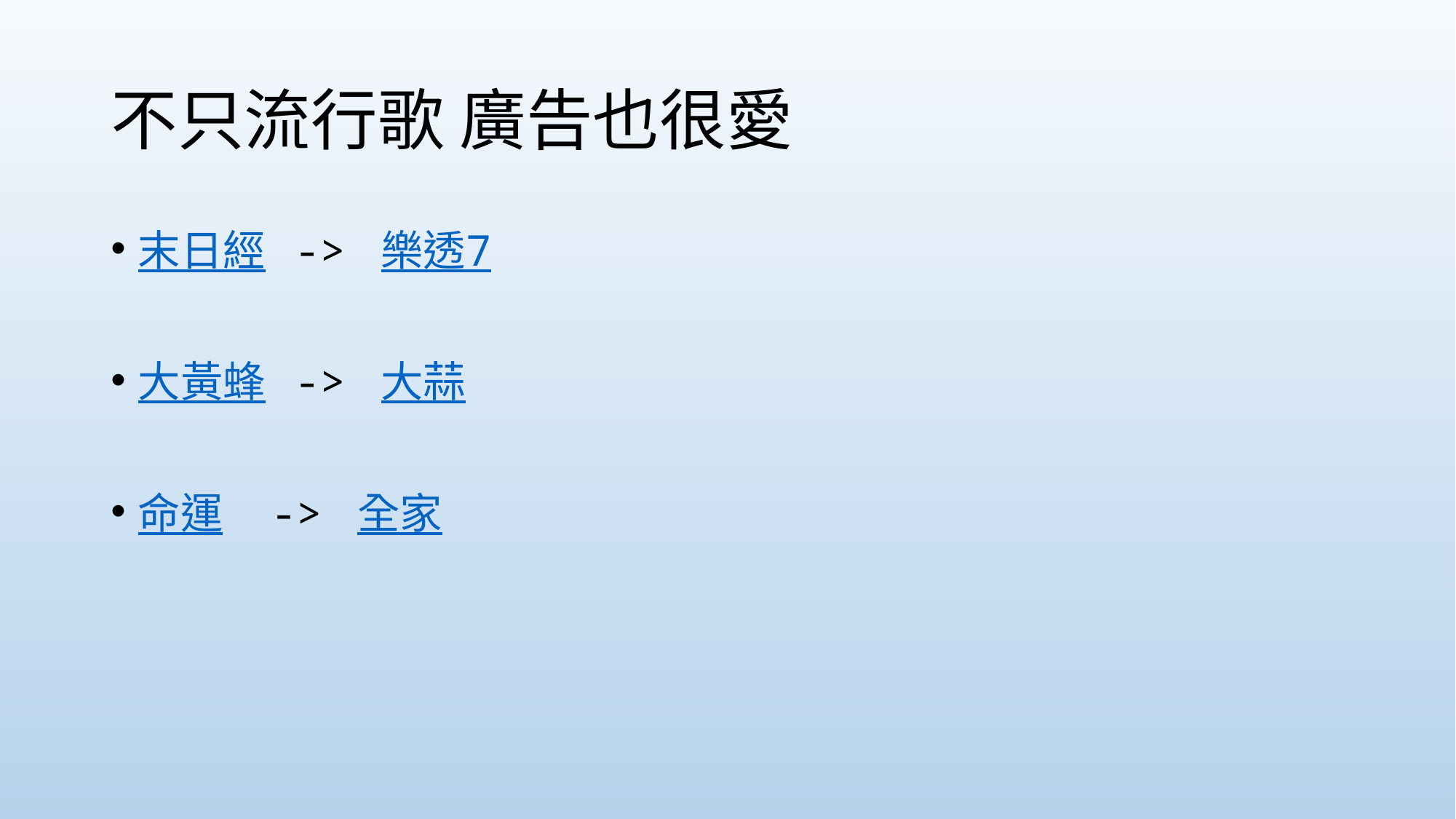

# 不只流行歌 廣告也很愛
末日經  -> 樂透7

大黃蜂  -> 大蒜

命運    -> 全家